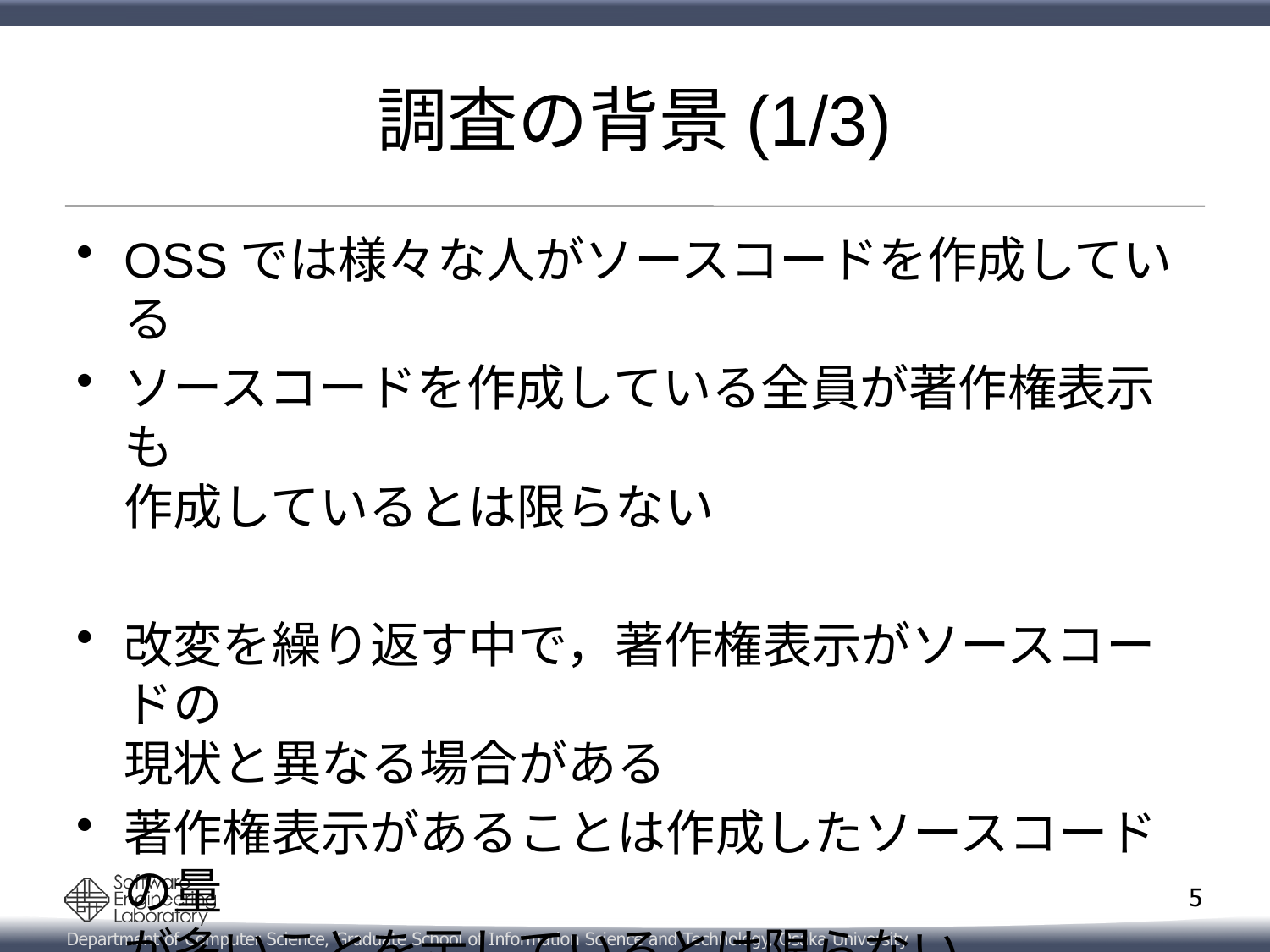

# 調査の背景(1/3)
OSSでは様々な人がソースコードを作成している
ソースコードを作成している全員が著作権表示も
作成しているとは限らない

改変を繰り返す中で，著作権表示がソースコードの
現状と異なる場合がある
著作権表示があることは作成したソースコードの量
が多いことを示しているとは限らない

5